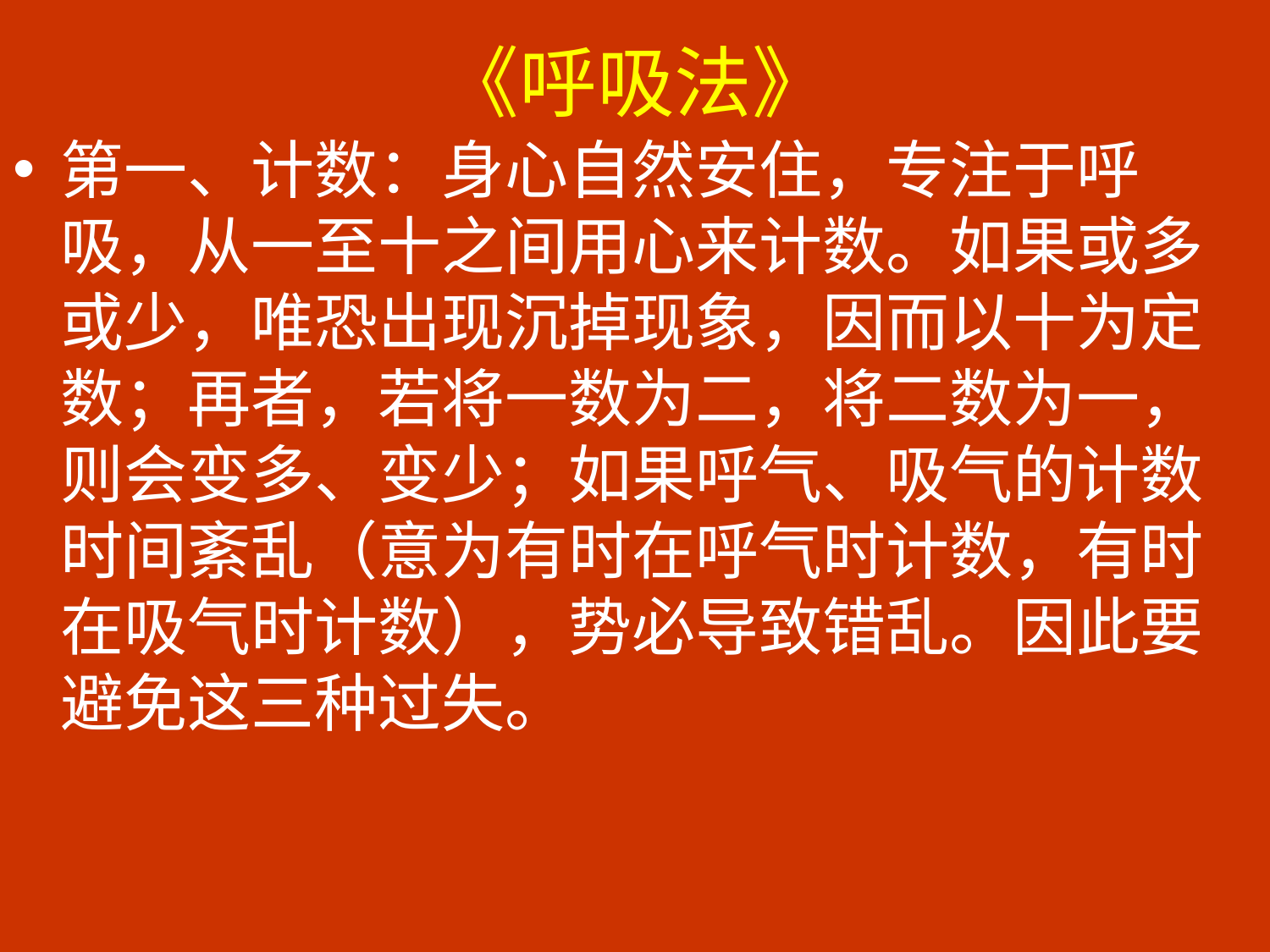

# 《呼吸法》
第一、计数：身心自然安住，专注于呼吸，从一至十之间用心来计数。如果或多或少，唯恐出现沉掉现象，因而以十为定数；再者，若将一数为二，将二数为一，则会变多、变少；如果呼气、吸气的计数时间紊乱（意为有时在呼气时计数，有时在吸气时计数），势必导致错乱。因此要避免这三种过失。